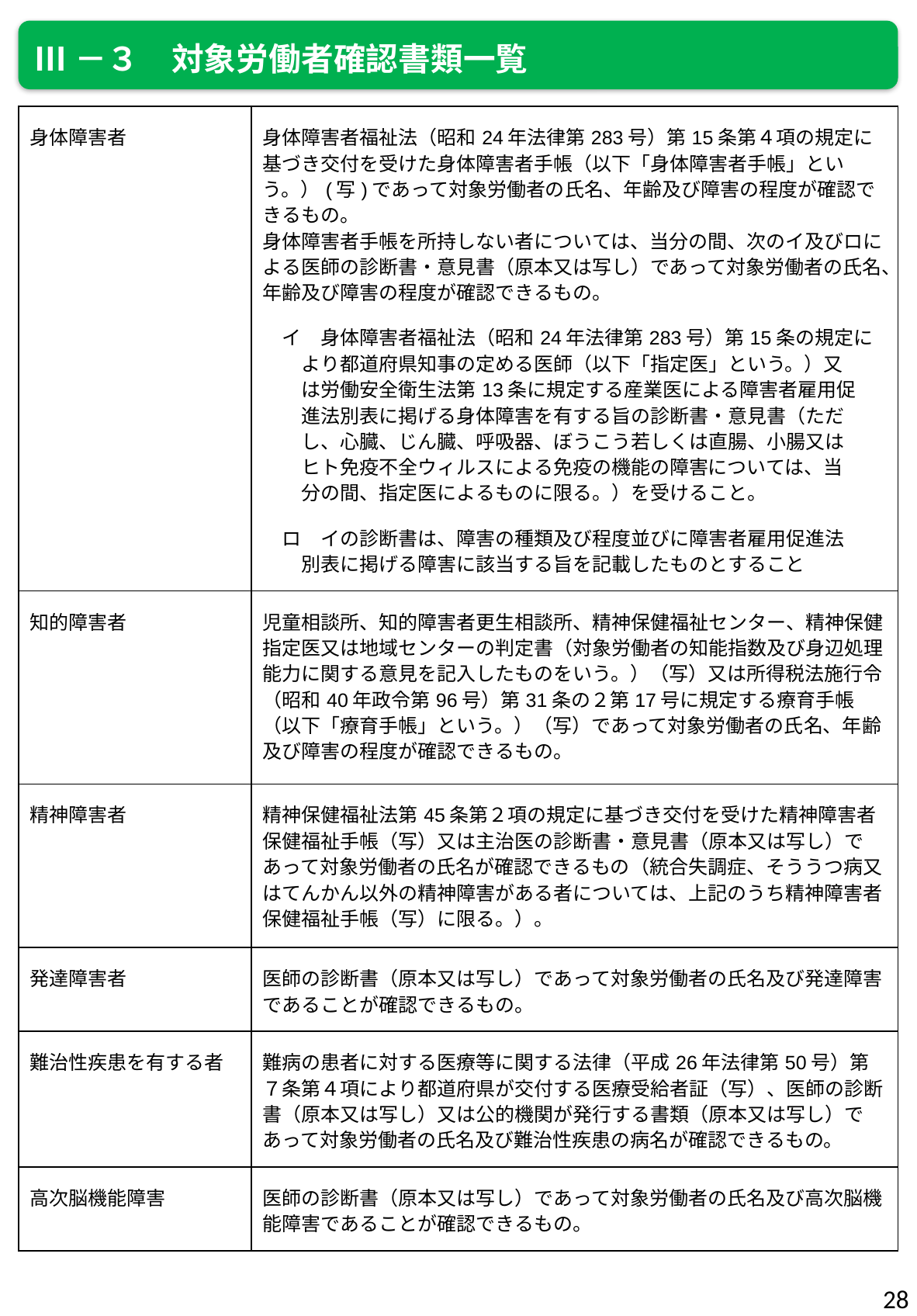

Ⅲ－３　対象労働者確認書類一覧
| 身体障害者 | 身体障害者福祉法（昭和24年法律第283号）第15条第４項の規定に基づき交付を受けた身体障害者手帳（以下「身体障害者手帳」という。）(写)であって対象労働者の氏名、年齢及び障害の程度が確認できるもの。 身体障害者手帳を所持しない者については、当分の間、次のイ及びロによる医師の診断書・意見書（原本又は写し）であって対象労働者の氏名、年齢及び障害の程度が確認できるもの。 　イ　身体障害者福祉法（昭和24年法律第283号）第15条の規定に 　　より都道府県知事の定める医師（以下「指定医」という。）又 　　は労働安全衛生法第13条に規定する産業医による障害者雇用促 　　進法別表に掲げる身体障害を有する旨の診断書・意見書（ただ 　　し、心臓、じん臓、呼吸器、ぼうこう若しくは直腸、小腸又は 　　ヒト免疫不全ウィルスによる免疫の機能の障害については、当 　　分の間、指定医によるものに限る。）を受けること。 　ロ　イの診断書は、障害の種類及び程度並びに障害者雇用促進法 　　別表に掲げる障害に該当する旨を記載したものとすること |
| --- | --- |
| 知的障害者 | 児童相談所、知的障害者更生相談所、精神保健福祉センター、精神保健指定医又は地域センターの判定書（対象労働者の知能指数及び身辺処理能力に関する意見を記入したものをいう。）（写）又は所得税法施行令（昭和40年政令第96号）第31条の２第17号に規定する療育手帳（以下「療育手帳」という。）（写）であって対象労働者の氏名、年齢及び障害の程度が確認できるもの。 |
| 精神障害者 | 精神保健福祉法第45条第２項の規定に基づき交付を受けた精神障害者保健福祉手帳（写）又は主治医の診断書・意見書（原本又は写し）であって対象労働者の氏名が確認できるもの（統合失調症、そううつ病又はてんかん以外の精神障害がある者については、上記のうち精神障害者保健福祉手帳（写）に限る。）。 |
| 発達障害者 | 医師の診断書（原本又は写し）であって対象労働者の氏名及び発達障害であることが確認できるもの。 |
| 難治性疾患を有する者 | 難病の患者に対する医療等に関する法律（平成26年法律第50号）第７条第４項により都道府県が交付する医療受給者証（写）、医師の診断書（原本又は写し）又は公的機関が発行する書類（原本又は写し）であって対象労働者の氏名及び難治性疾患の病名が確認できるもの。 |
| 高次脳機能障害 | 医師の診断書（原本又は写し）であって対象労働者の氏名及び高次脳機能障害であることが確認できるもの。 |
28